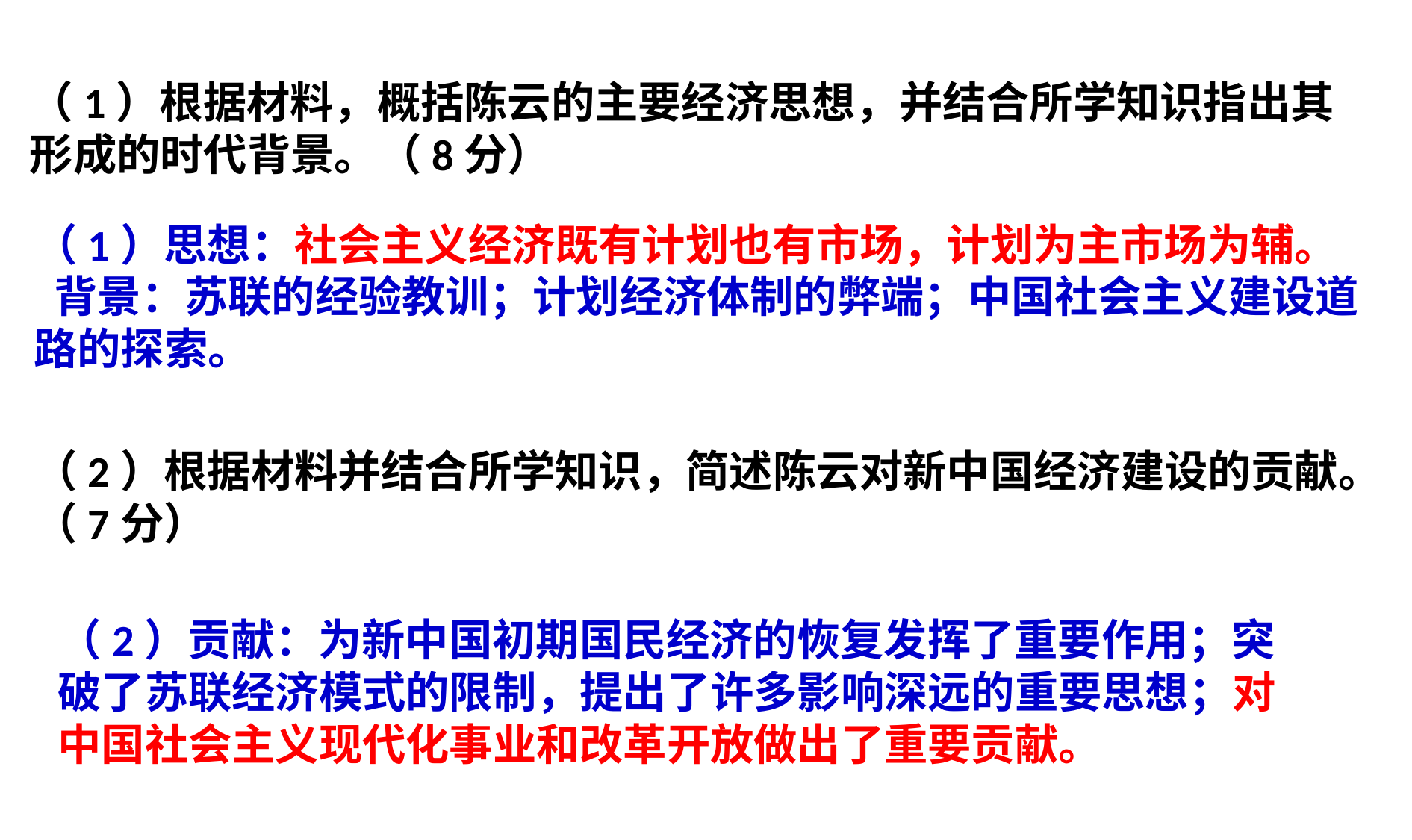

（1）根据材料，概括陈云的主要经济思想，并结合所学知识指出其形成的时代背景。（8分）
（1）思想：社会主义经济既有计划也有市场，计划为主市场为辅。 背景：苏联的经验教训；计划经济体制的弊端；中国社会主义建设道路的探索。
（2）根据材料并结合所学知识，简述陈云对新中国经济建设的贡献。（7分）
（2）贡献：为新中国初期国民经济的恢复发挥了重要作用；突破了苏联经济模式的限制，提出了许多影响深远的重要思想；对中国社会主义现代化事业和改革开放做出了重要贡献。